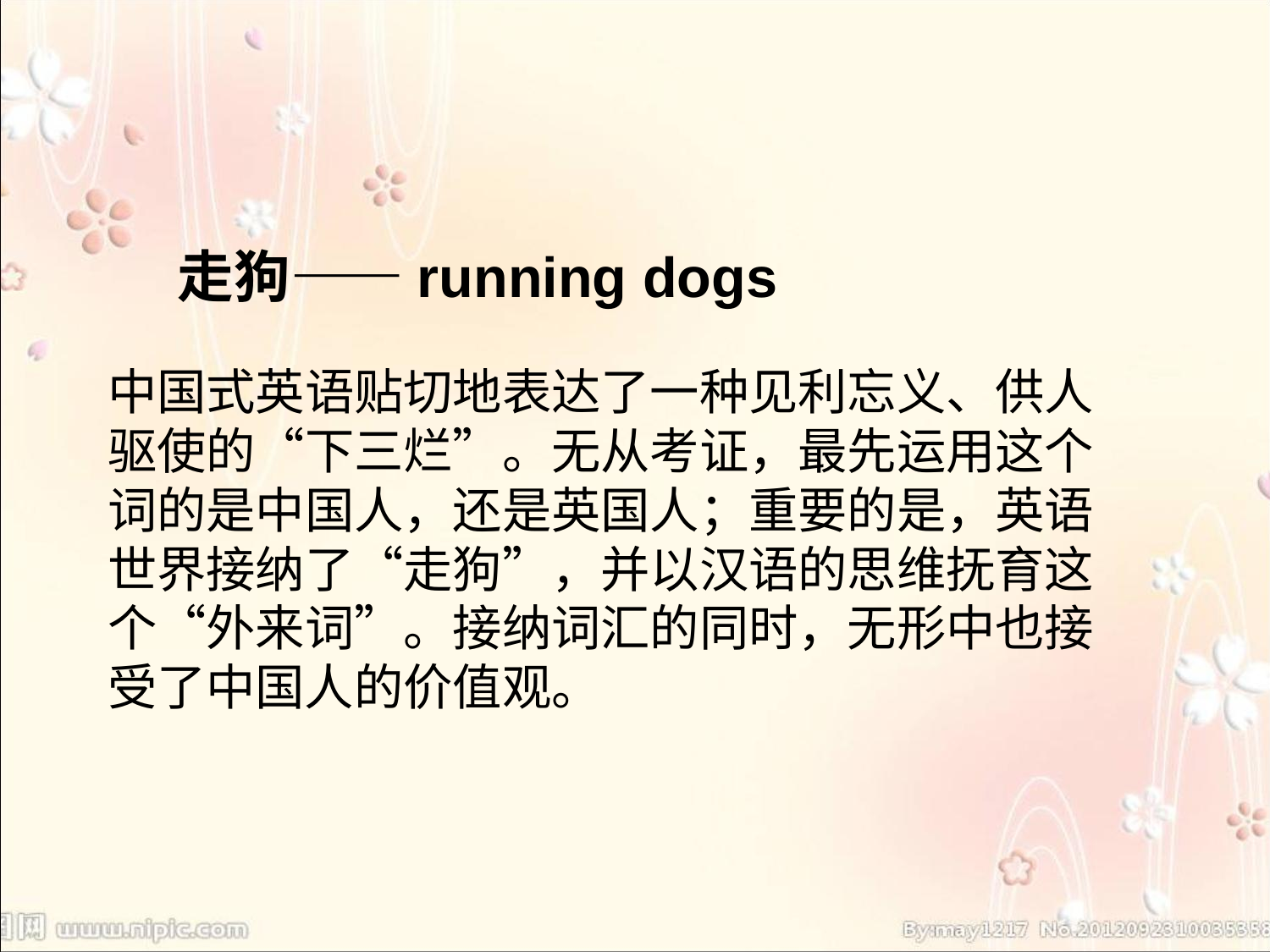

# 走狗——running dogs
中国式英语贴切地表达了一种见利忘义、供人驱使的“下三烂”。无从考证，最先运用这个词的是中国人，还是英国人；重要的是，英语世界接纳了“走狗”，并以汉语的思维抚育这个“外来词”。接纳词汇的同时，无形中也接受了中国人的价值观。